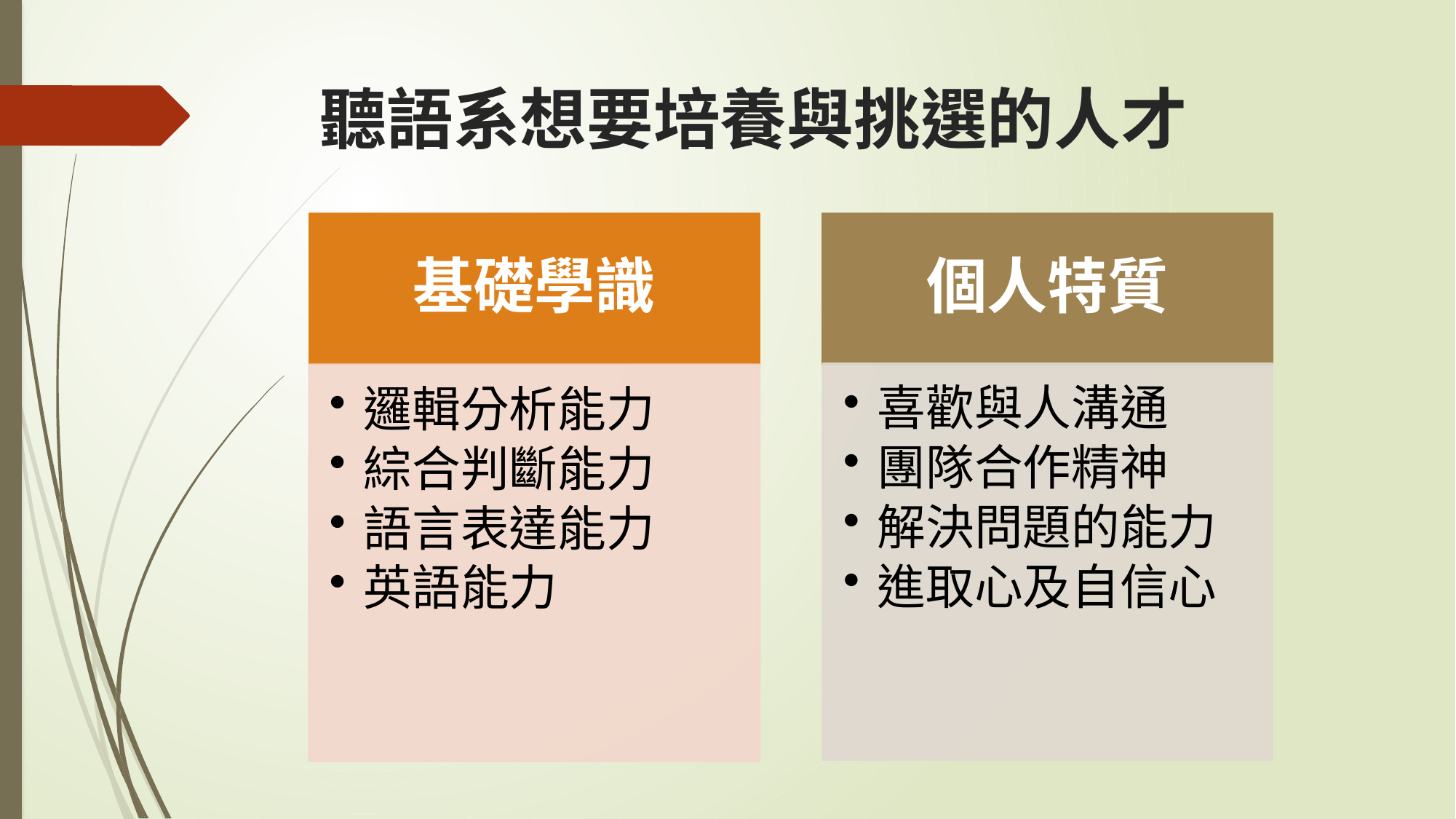

# 聽語系想要培養與挑選的人才
基礎學識
邏輯分析能力
綜合判斷能力
語言表達能力
英語能力
個人特質
喜歡與人溝通
團隊合作精神
解決問題的能力
進取心及自信心